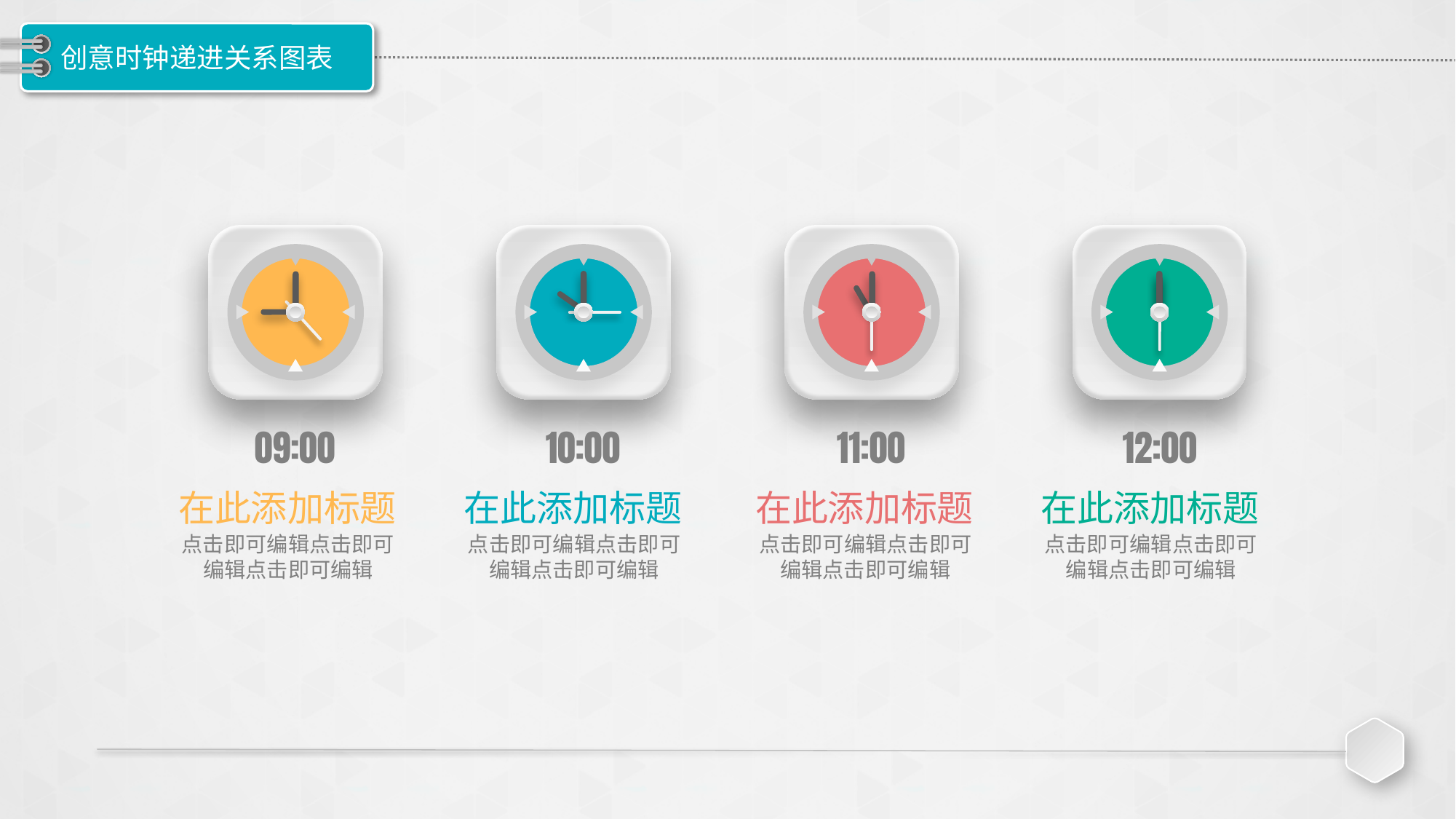

# 创意时钟递进关系图表

09:00
10:00
11:00
12:00
在此添加标题
点击即可编辑点击即可编辑点击即可编辑
在此添加标题
点击即可编辑点击即可编辑点击即可编辑
在此添加标题
点击即可编辑点击即可编辑点击即可编辑
在此添加标题
点击即可编辑点击即可编辑点击即可编辑
14